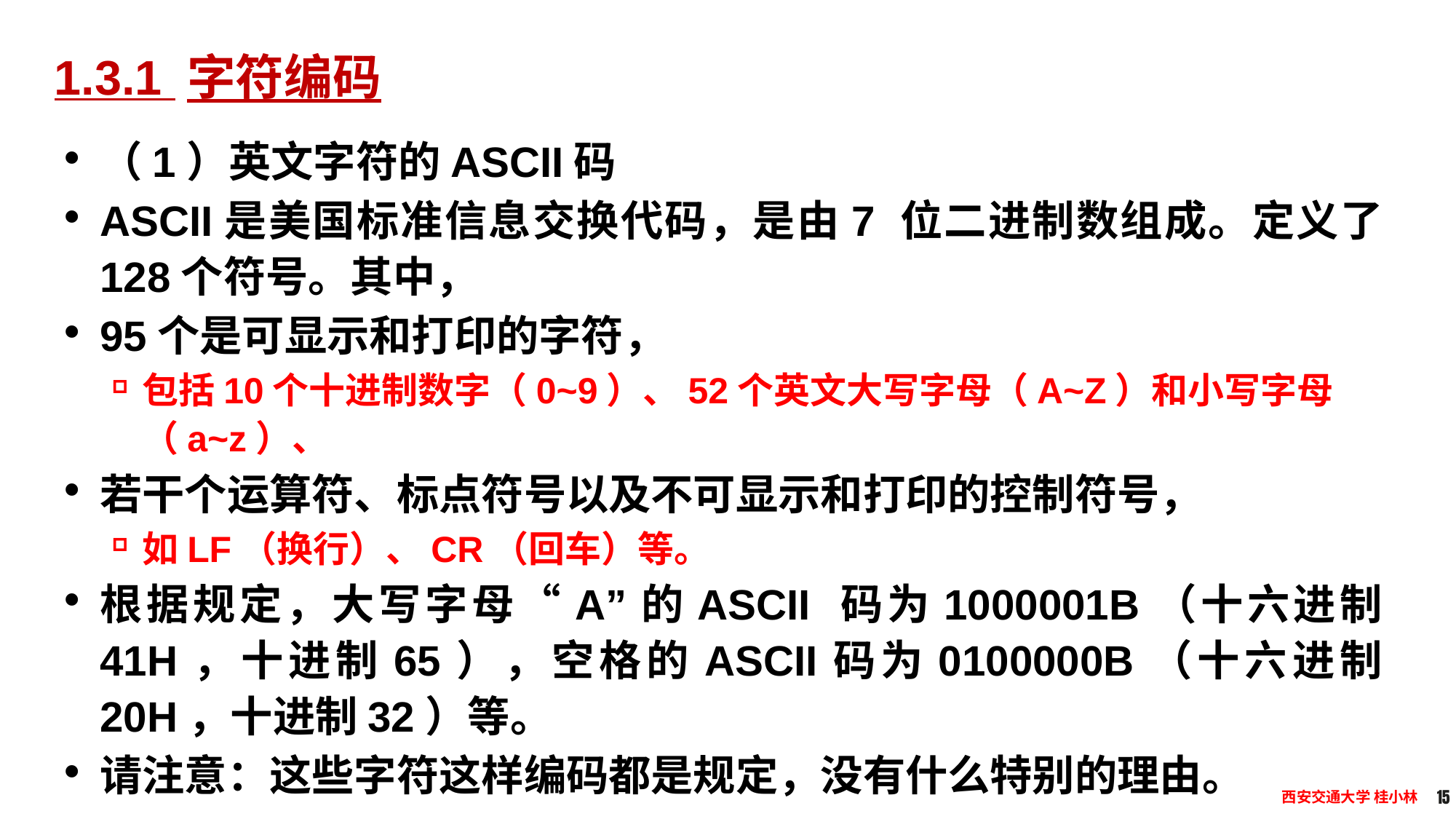

# 1.3.1 字符编码
（1）英文字符的ASCII码
ASCII是美国标准信息交换代码，是由7 位二进制数组成。定义了128个符号。其中，
95个是可显示和打印的字符，
包括10个十进制数字（0~9）、52个英文大写字母（A~Z）和小写字母（a~z）、
若干个运算符、标点符号以及不可显示和打印的控制符号，
如LF（换行）、CR（回车）等。
根据规定，大写字母“A”的ASCII 码为1000001B（十六进制41H，十进制65），空格的ASCII码为0100000B（十六进制20H，十进制32）等。
请注意：这些字符这样编码都是规定，没有什么特别的理由。